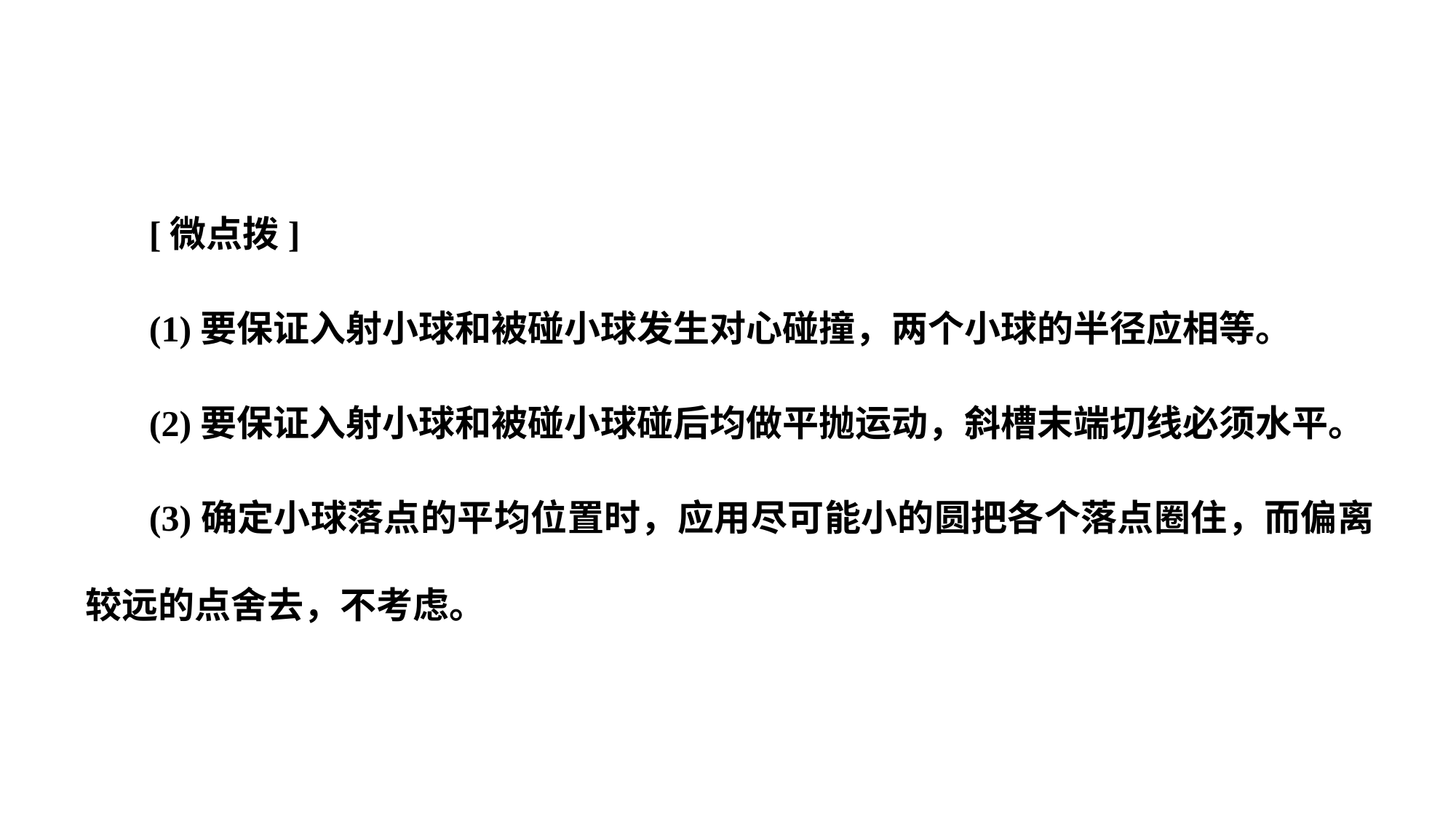

[微点拨]
(1)要保证入射小球和被碰小球发生对心碰撞，两个小球的半径应相等。
(2)要保证入射小球和被碰小球碰后均做平抛运动，斜槽末端切线必须水平。
(3)确定小球落点的平均位置时，应用尽可能小的圆把各个落点圈住，而偏离较远的点舍去，不考虑。